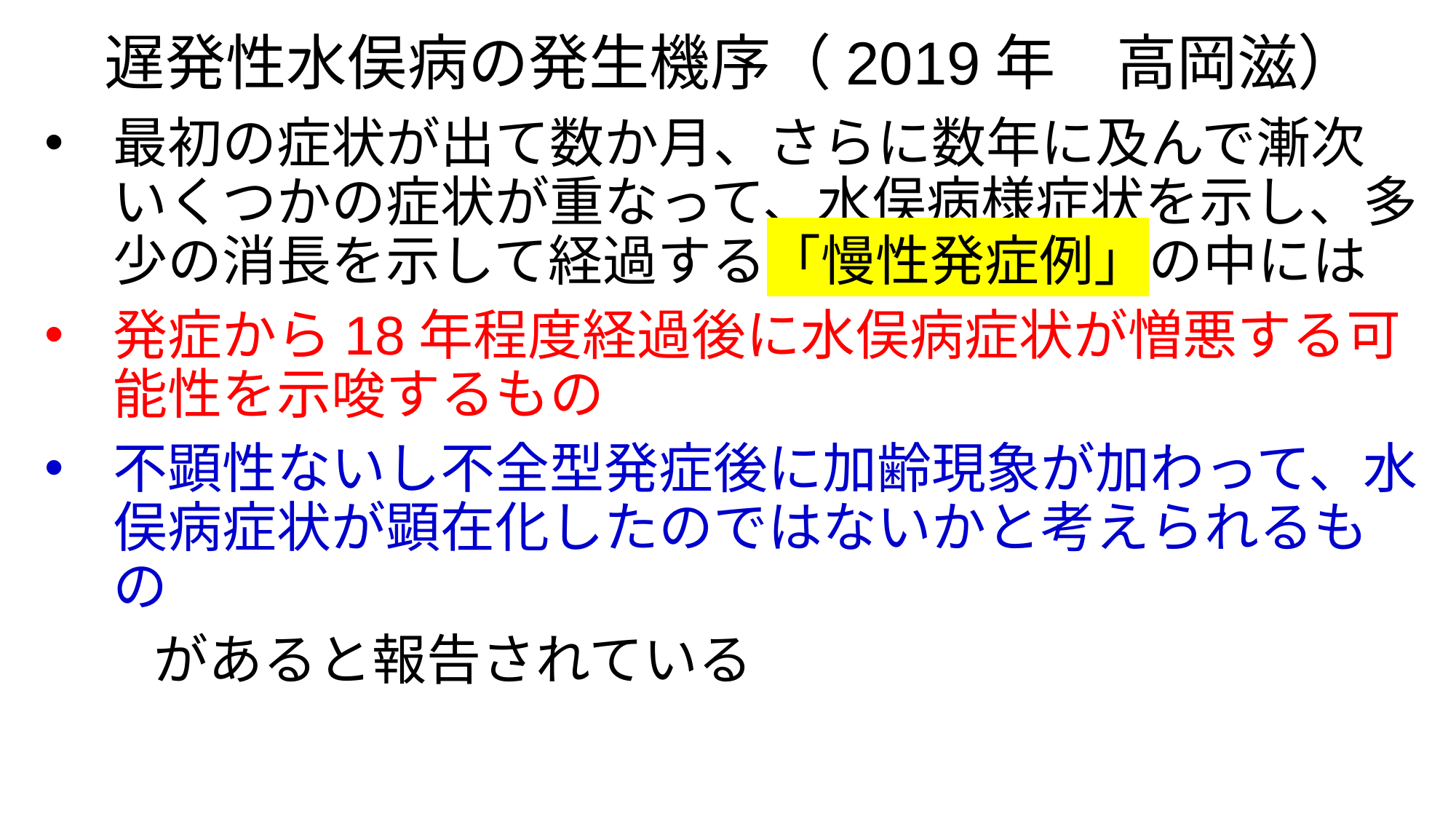

# 遅発性水俣病の発生機序（2019年　高岡滋）
最初の症状が出て数か月、さらに数年に及んで漸次いくつかの症状が重なって、水俣病様症状を示し、多少の消長を示して経過する「慢性発症例」の中には
発症から18年程度経過後に水俣病症状が憎悪する可能性を示唆するもの
不顕性ないし不全型発症後に加齢現象が加わって、水俣病症状が顕在化したのではないかと考えられるもの
　　があると報告されている